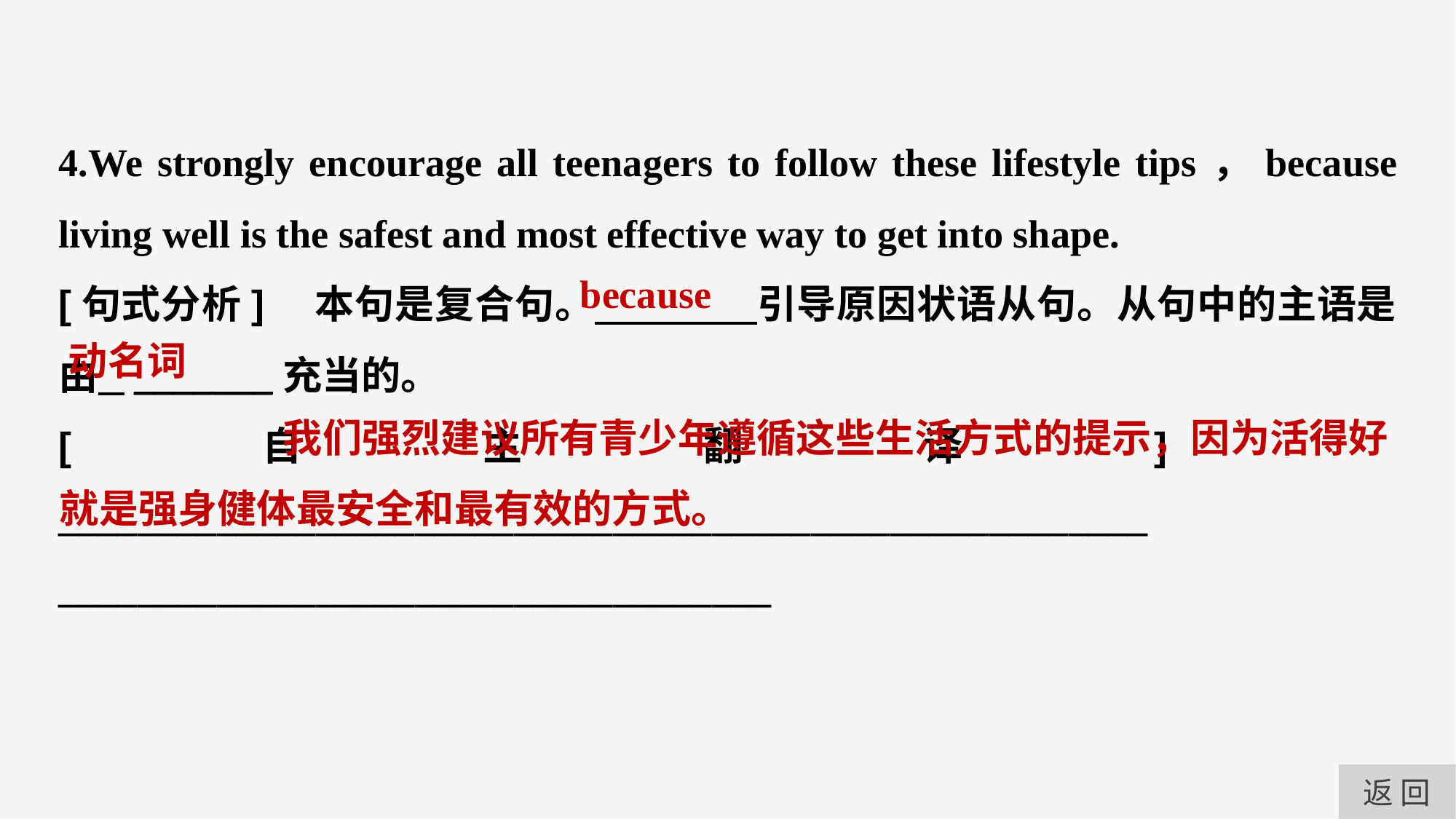

4.We strongly encourage all teenagers to follow these lifestyle tips，because living well is the safest and most effective way to get into shape.
[句式分析]　本句是复合句。                 引导原因状语从句。从句中的主语是由   _______充当的。
[自主翻译]　 _______________________________________________________
____________________________________

because
动名词
                        我们强烈建议所有青少年遵循这些生活方式的提示，因为活得好就是强身健体最安全和最有效的方式。
返 回